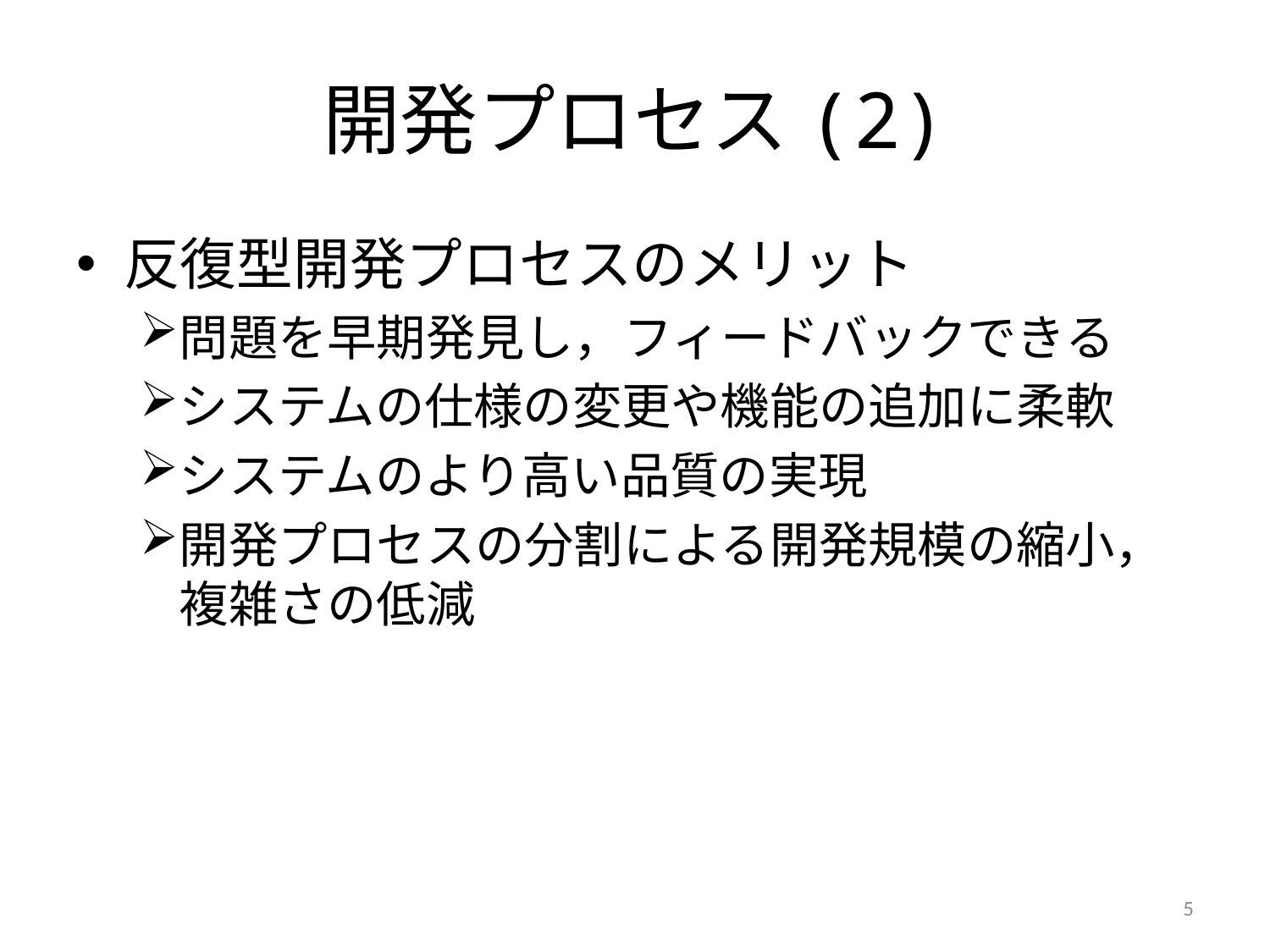

# 開発プロセス(2)
反復型開発プロセスのメリット
問題を早期発見し，フィードバックできる
システムの仕様の変更や機能の追加に柔軟
システムのより高い品質の実現
開発プロセスの分割による開発規模の縮小，複雑さの低減
5